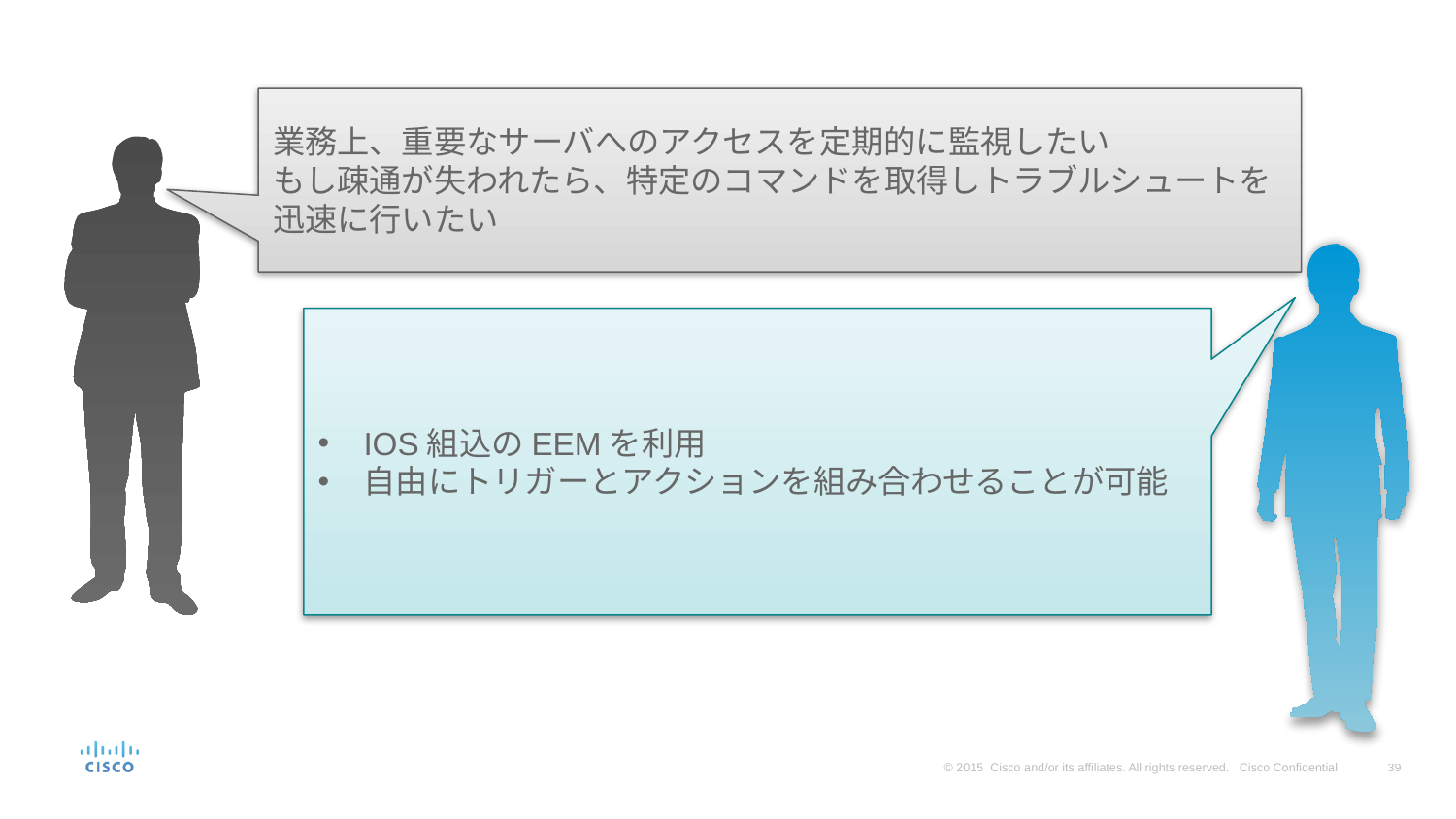

業務上、重要なサーバへのアクセスを定期的に監視したい
もし疎通が失われたら、特定のコマンドを取得しトラブルシュートを迅速に行いたい

IOS組込のEEMを利用
自由にトリガーとアクションを組み合わせることが可能